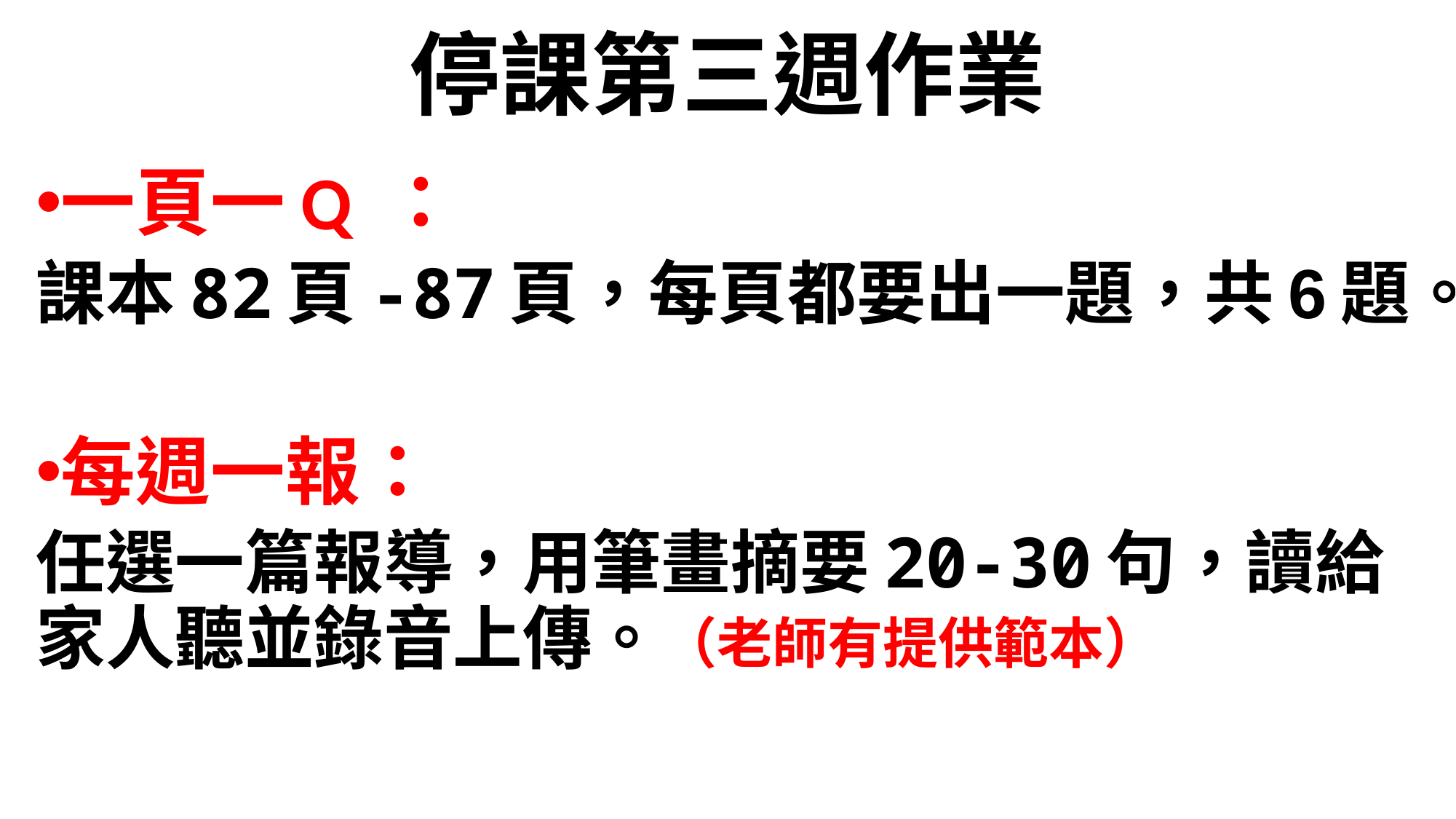

# 停課第三週作業
一頁一Q ：
課本82頁-87頁，每頁都要出一題，共6題。

每週一報：
任選一篇報導，用筆畫摘要20-30句，讀給家人聽並錄音上傳。（老師有提供範本）